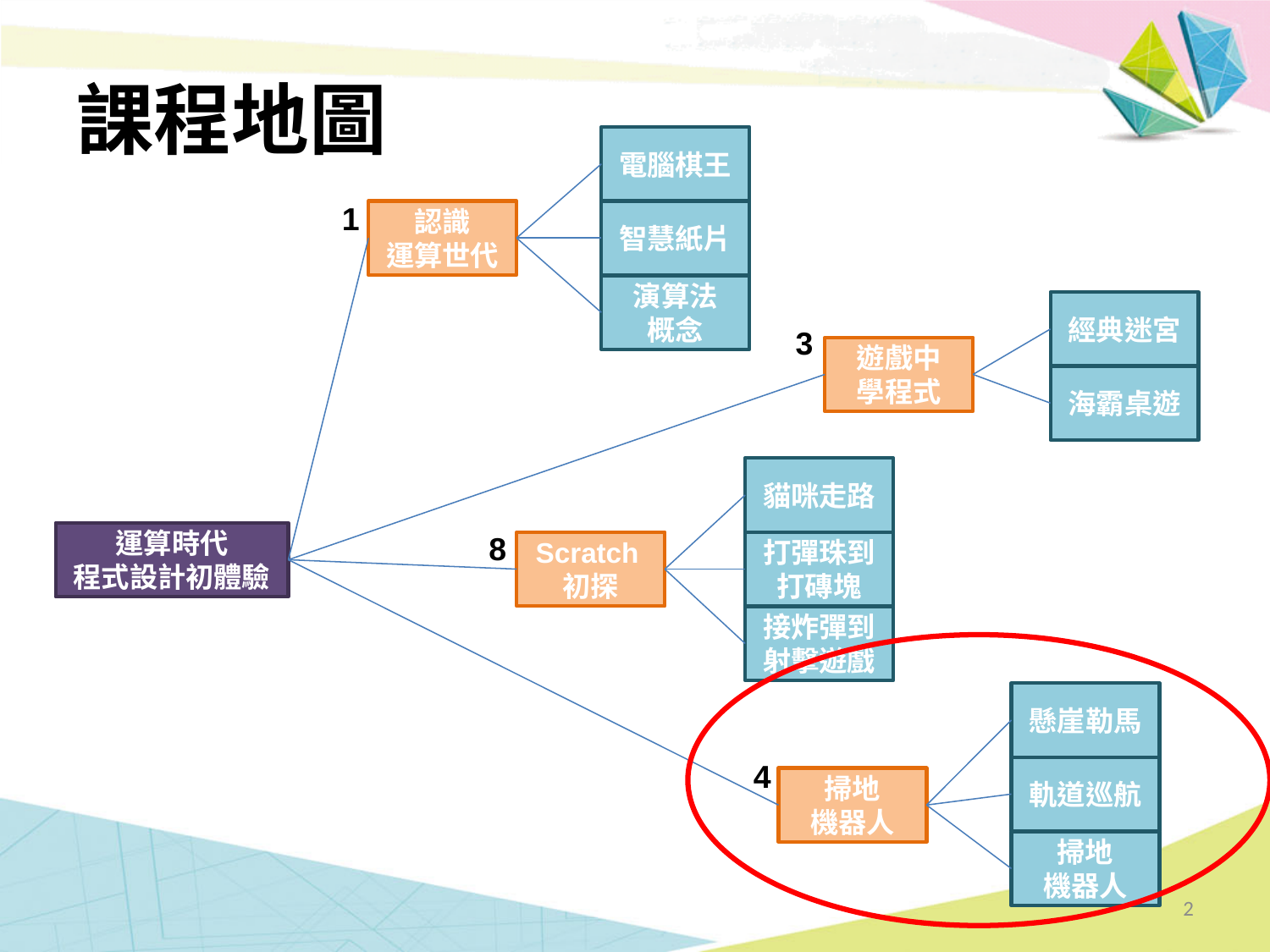

# 課程地圖
電腦棋王
1
認識
運算世代
智慧紙片
演算法
概念
經典迷宮
3
遊戲中
學程式
海霸桌遊
貓咪走路
8
運算時代
程式設計初體驗
Scratch初探
打彈珠到打磚塊
接炸彈到射擊遊戲

懸崖勒馬
4
軌道巡航
掃地
機器人
掃地
機器人
2